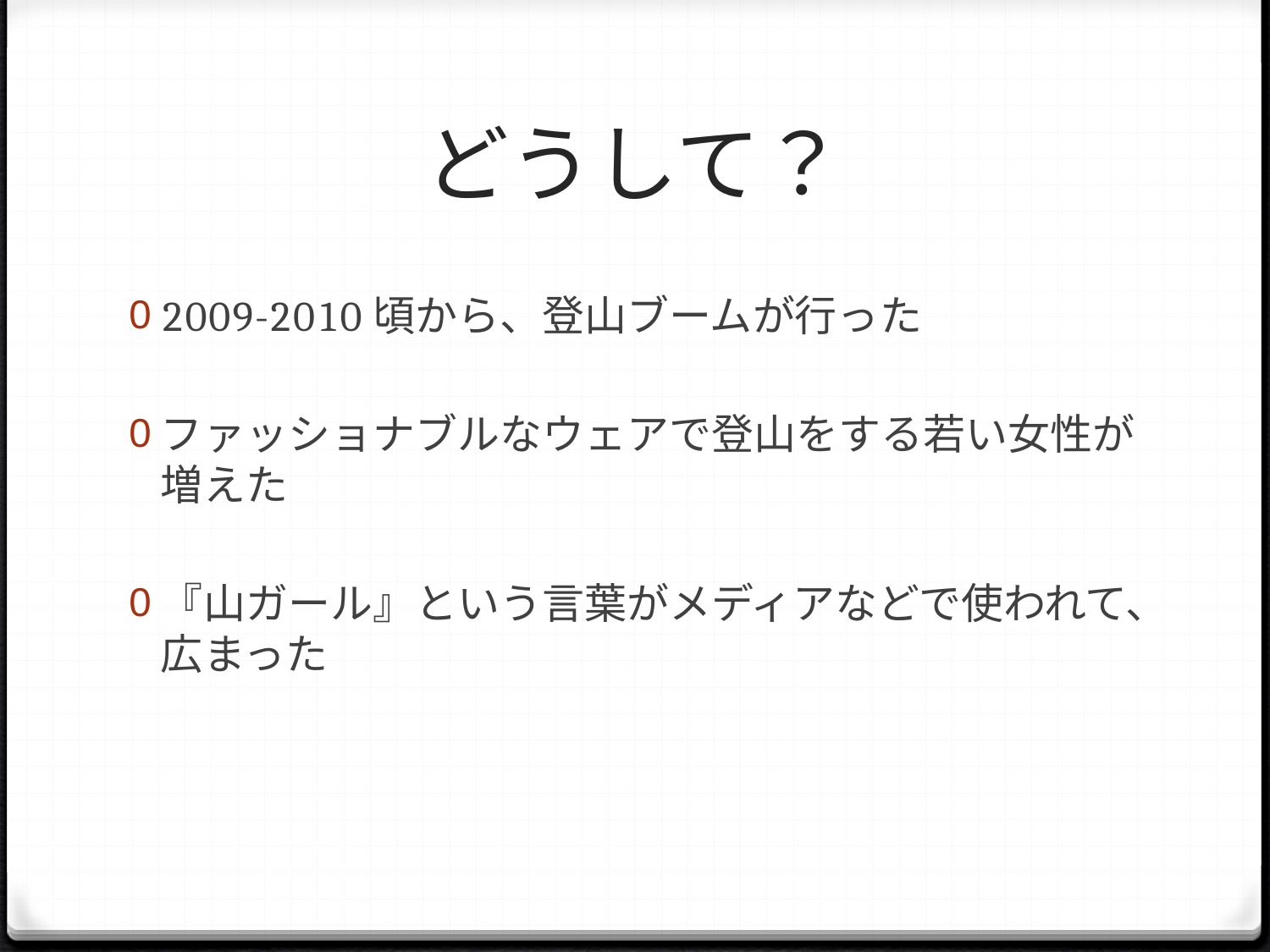

# どうして？
2009-2010頃から、登山ブームが行った

ファッショナブルなウェアで登山をする若い女性が増えた

『山ガール』という言葉がメディアなどで使われて、広まった